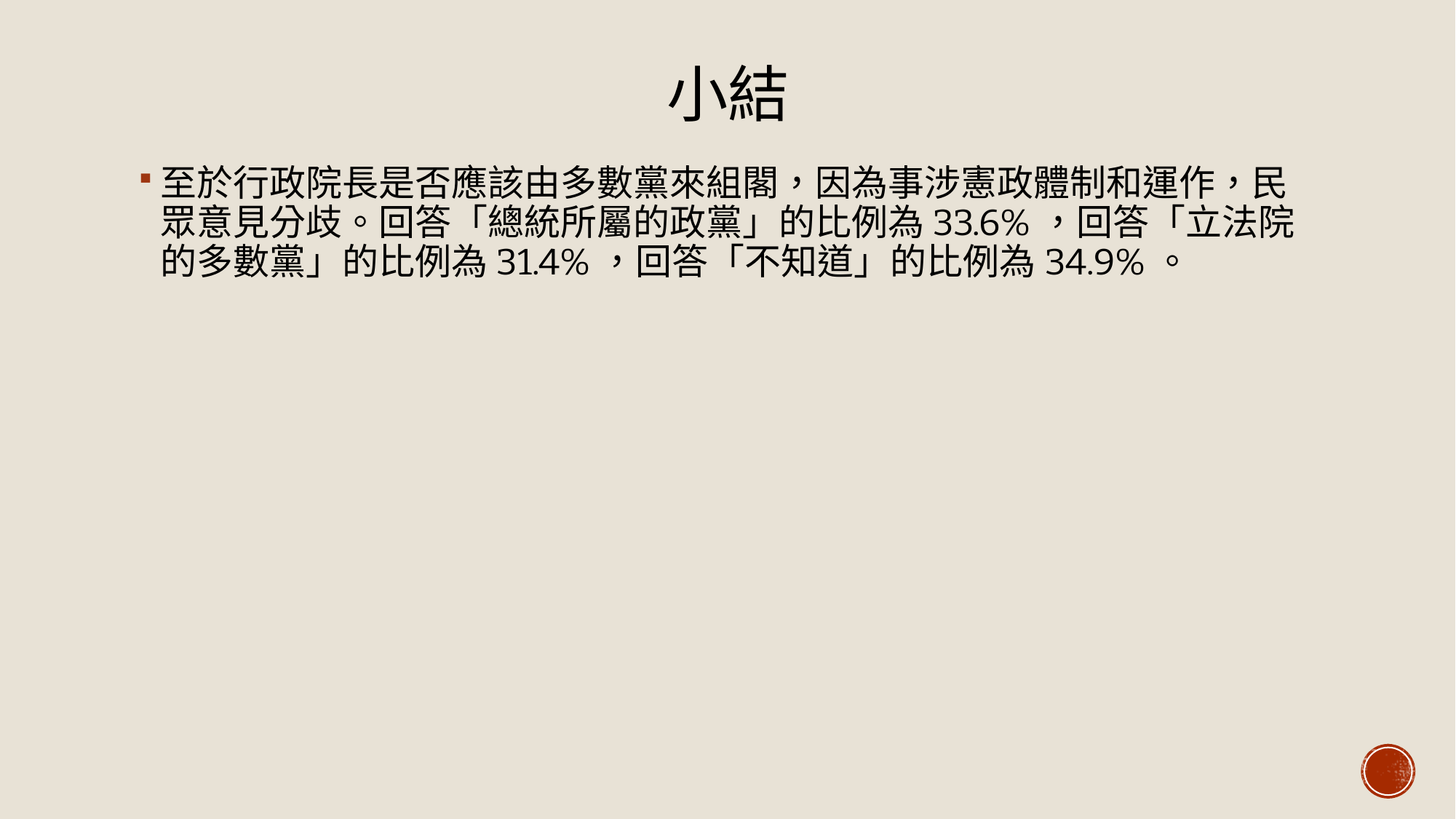

# 小結
至於行政院長是否應該由多數黨來組閣，因為事涉憲政體制和運作，民眾意見分歧。回答「總統所屬的政黨」的比例為33.6%，回答「立法院的多數黨」的比例為31.4%，回答「不知道」的比例為34.9%。